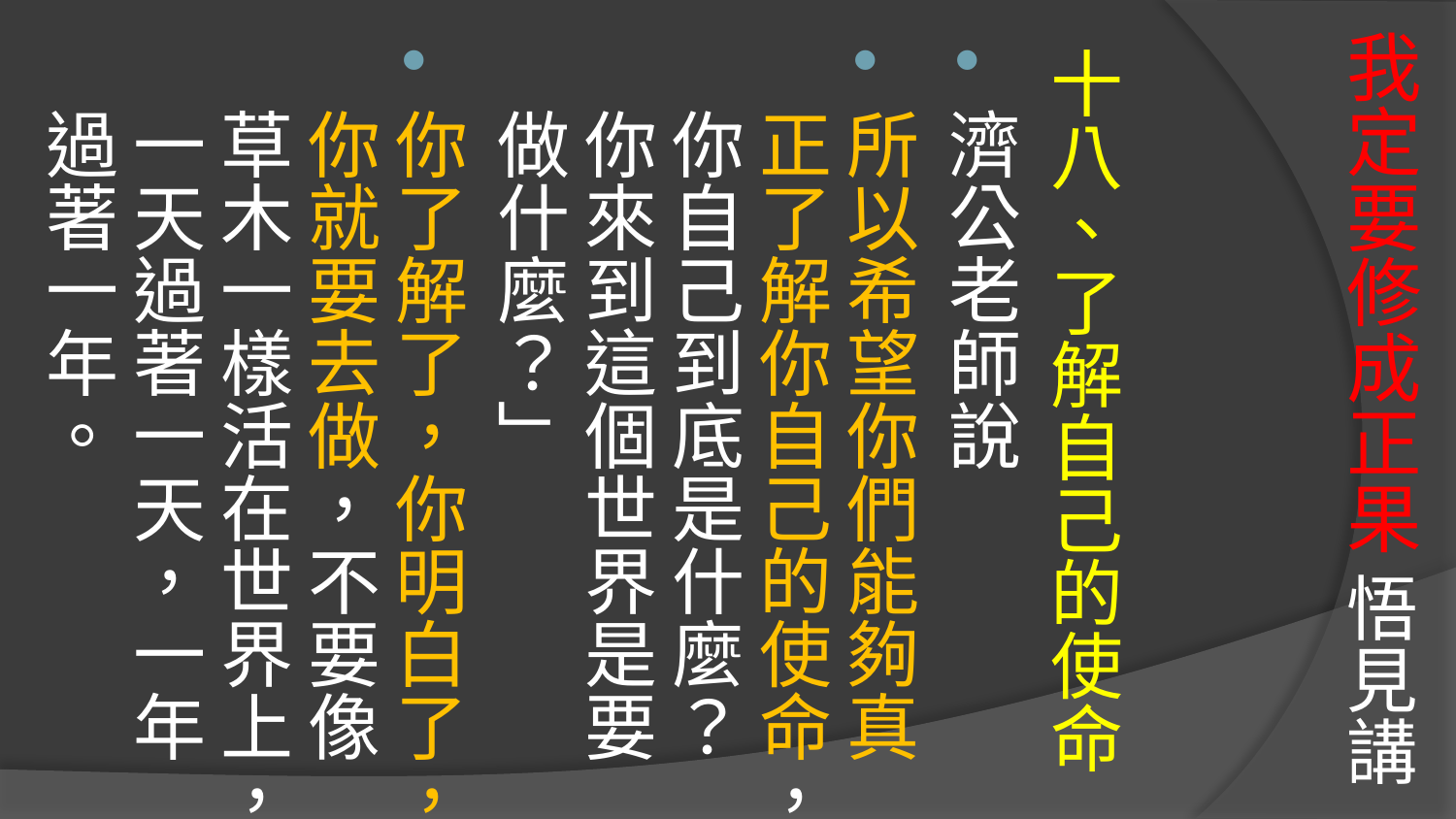

# 我定要修成正果 悟見講
十八、了解自己的使命
濟公老師說
所以希望你們能夠真正了解你自己的使命，你自己到底是什麼？你來到這個世界是要做什麼？」
你了解了，你明白了，你就要去做，不要像草木一樣活在世界上，一天過著一天，一年過著一年。